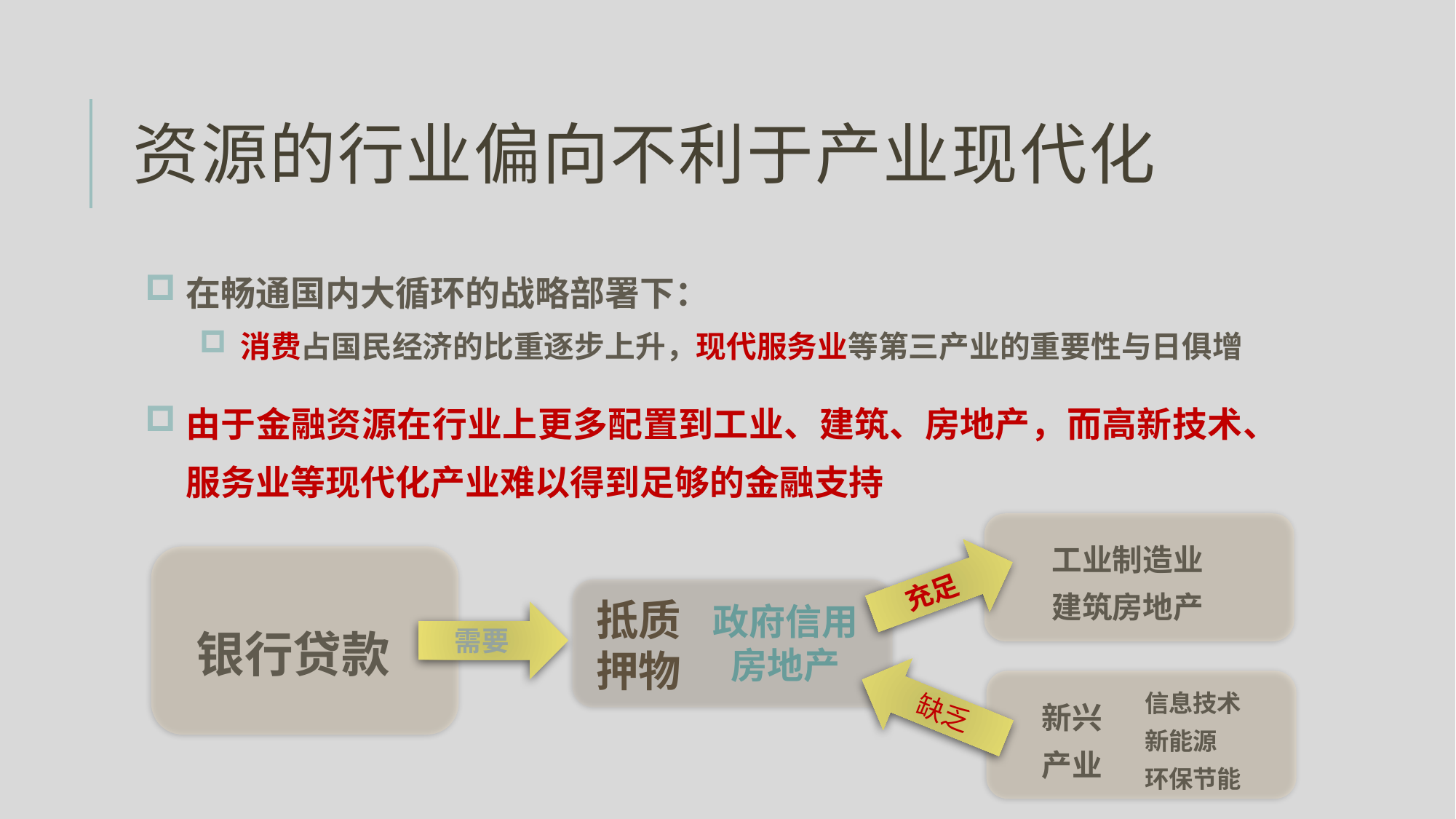

# 资源的行业偏向不利于产业现代化
在畅通国内大循环的战略部署下：
消费占国民经济的比重逐步上升，现代服务业等第三产业的重要性与日俱增
由于金融资源在行业上更多配置到工业、建筑、房地产，而高新技术、服务业等现代化产业难以得到足够的金融支持

工业制造业
建筑房地产

银行贷款

充足

抵质押物
政府信用 房地产

需要

缺乏

新兴产业
信息技术
新能源
环保节能